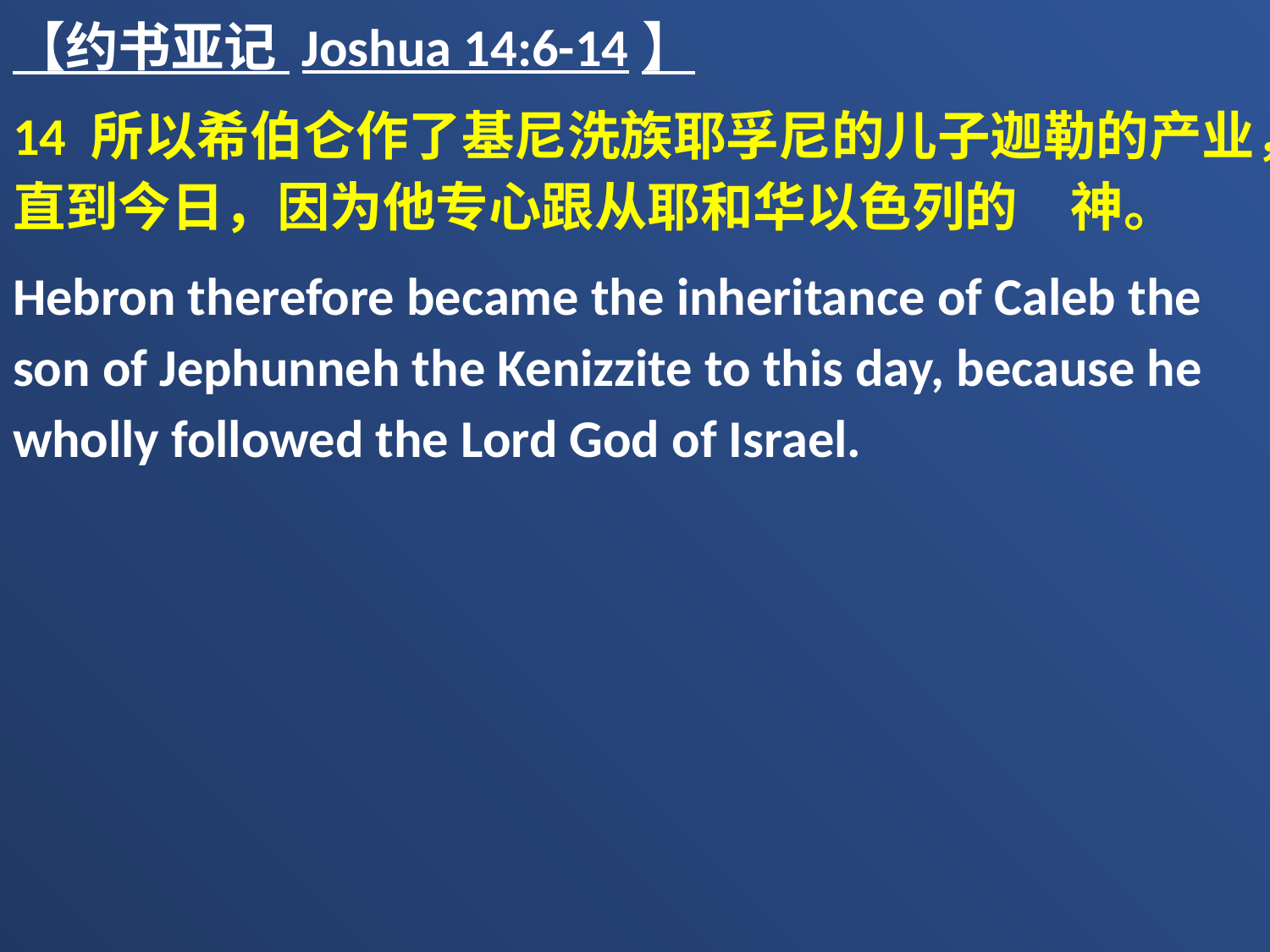

【约书亚记 Joshua 14:6-14】
14 所以希伯仑作了基尼洗族耶孚尼的儿子迦勒的产业，直到今日，因为他专心跟从耶和华以色列的　神。
Hebron therefore became the inheritance of Caleb the son of Jephunneh the Kenizzite to this day, because he wholly followed the Lord God of Israel.